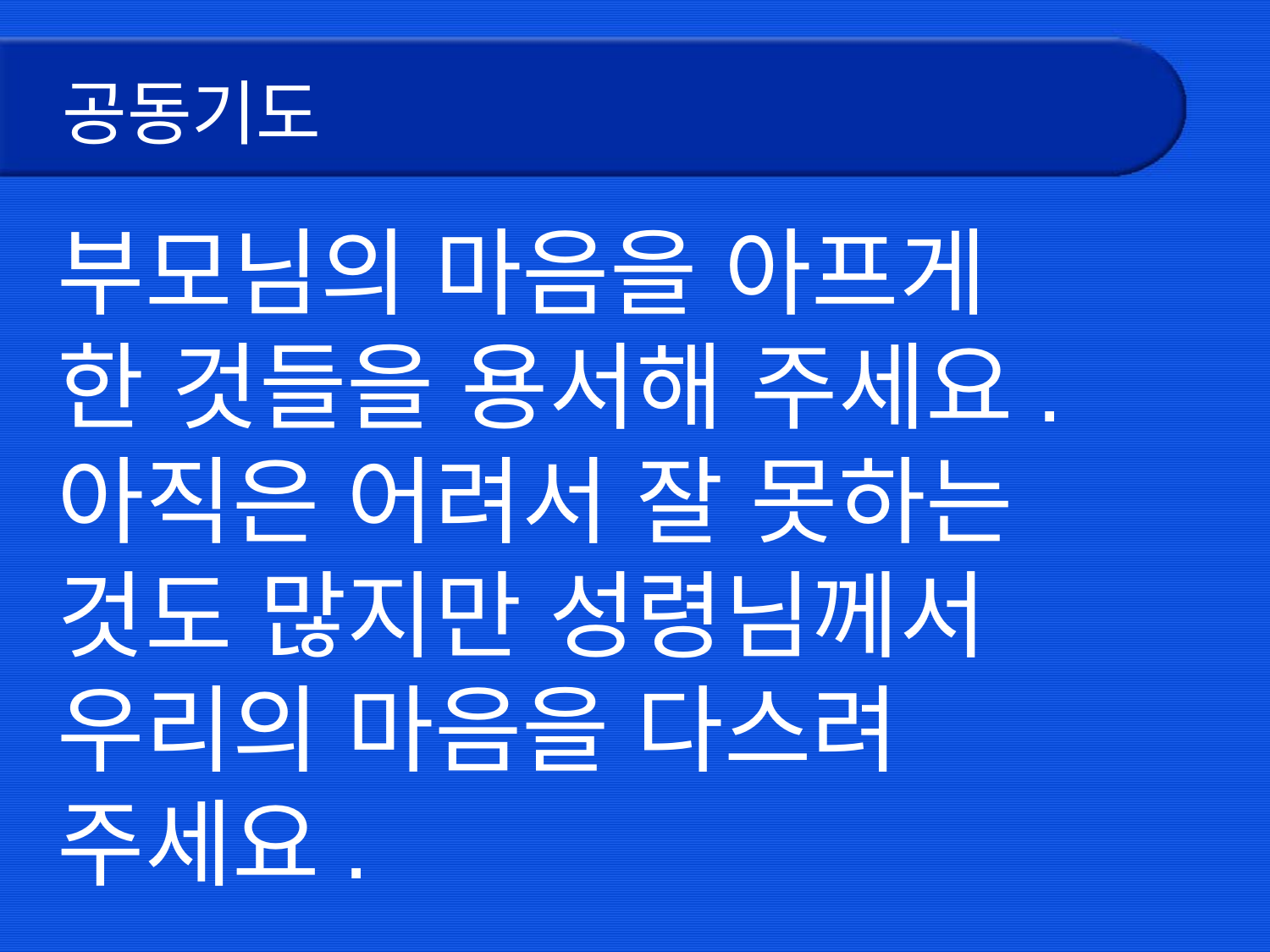

# 공동기도

부모님의 마음을 아프게
한 것들을 용서해 주세요.
아직은 어려서 잘 못하는
것도 많지만 성령님께서
우리의 마음을 다스려
주세요.